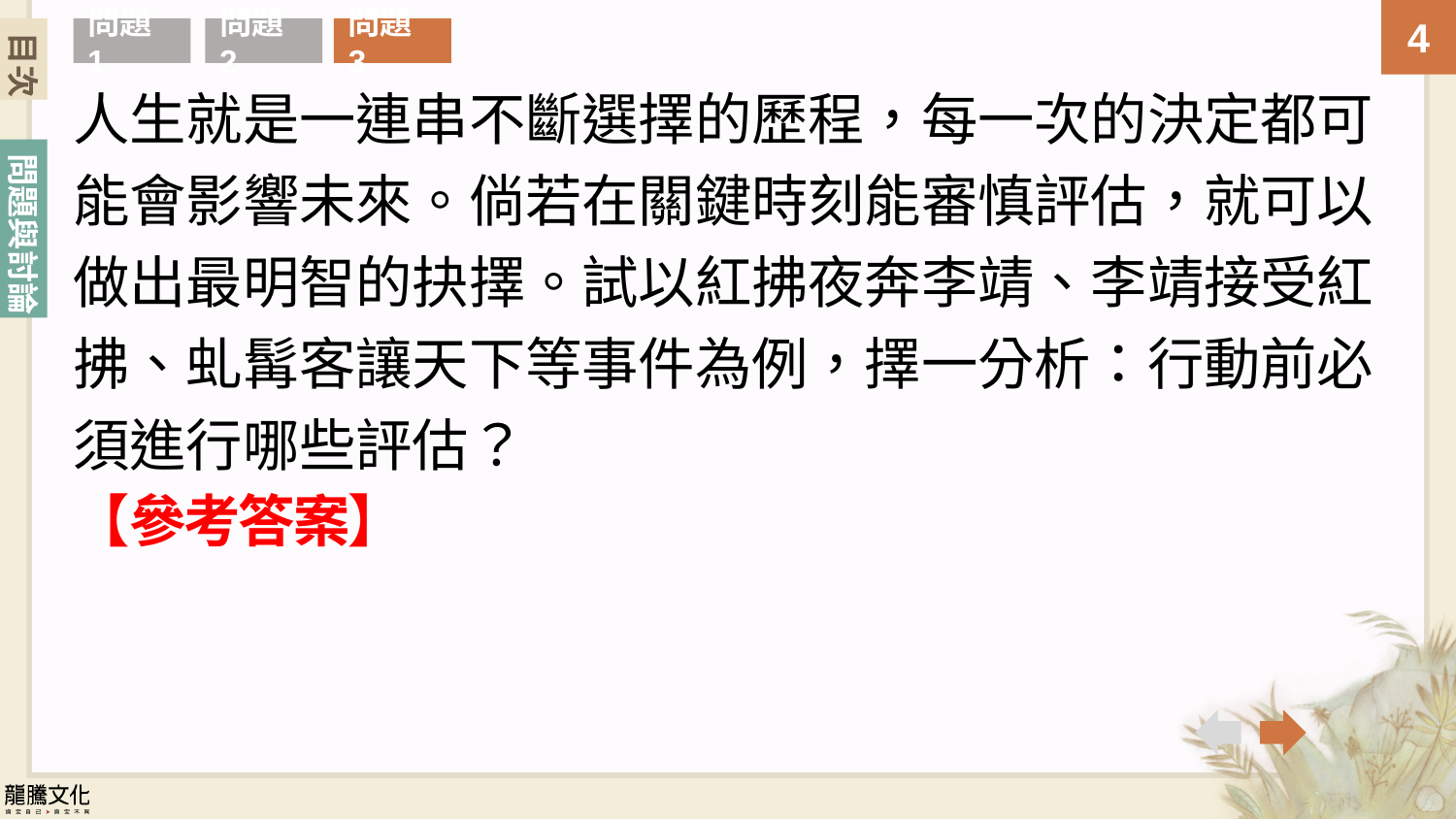

目次
問題1
問題2
問題3
人生就是一連串不斷選擇的歷程，每一次的決定都可能會影響未來。倘若在關鍵時刻能審慎評估，就可以做出最明智的抉擇。試以紅拂夜奔李靖、李靖接受紅拂、虬髯客讓天下等事件為例，擇一分析：行動前必須進行哪些評估？
【參考答案】